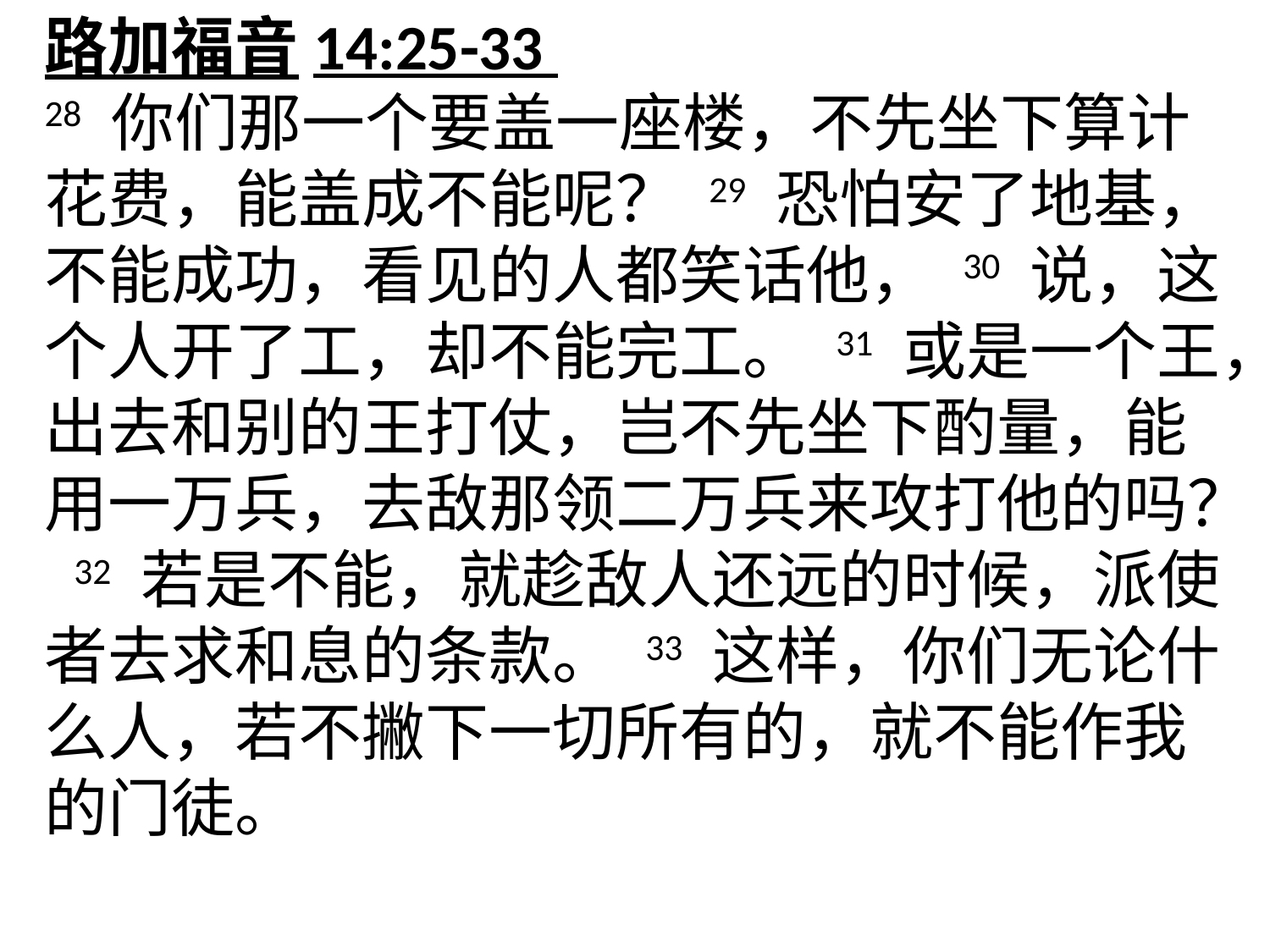

路加福音14:25-33
28 你们那一个要盖一座楼，不先坐下算计花费，能盖成不能呢？ 29 恐怕安了地基，不能成功，看见的人都笑话他， 30 说，这个人开了工，却不能完工。 31 或是一个王，出去和别的王打仗，岂不先坐下酌量，能用一万兵，去敌那领二万兵来攻打他的吗？ 32 若是不能，就趁敌人还远的时候，派使者去求和息的条款。 33 这样，你们无论什么人，若不撇下一切所有的，就不能作我的门徒。